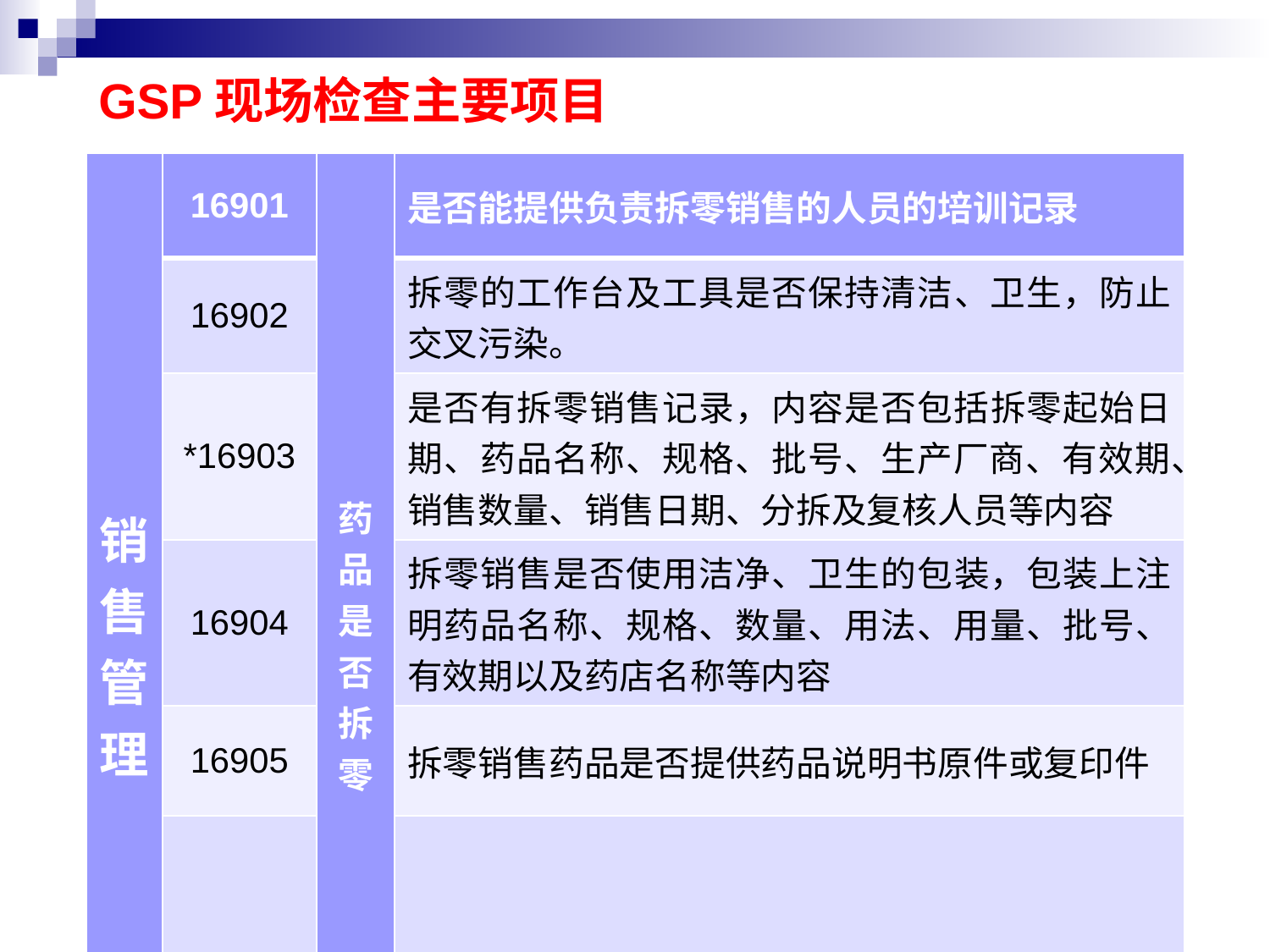

# GSP现场检查主要项目
| 销售管理 | 16901 | 药品是否拆零 | 是否能提供负责拆零销售的人员的培训记录 |
| --- | --- | --- | --- |
|  | 16902 |  | 拆零的工作台及工具是否保持清洁、卫生，防止交叉污染。 |
|  | \*16903 |  | 是否有拆零销售记录，内容是否包括拆零起始日期、药品名称、规格、批号、生产厂商、有效期、销售数量、销售日期、分拆及复核人员等内容 |
|  | 16904 |  | 拆零销售是否使用洁净、卫生的包装，包装上注明药品名称、规格、数量、用法、用量、批号、有效期以及药店名称等内容 |
|  | 16905 |  | 拆零销售药品是否提供药品说明书原件或复印件 |
|  | 16906 |  | 药品拆零销售期间是否保留药品原包装和说明书 |